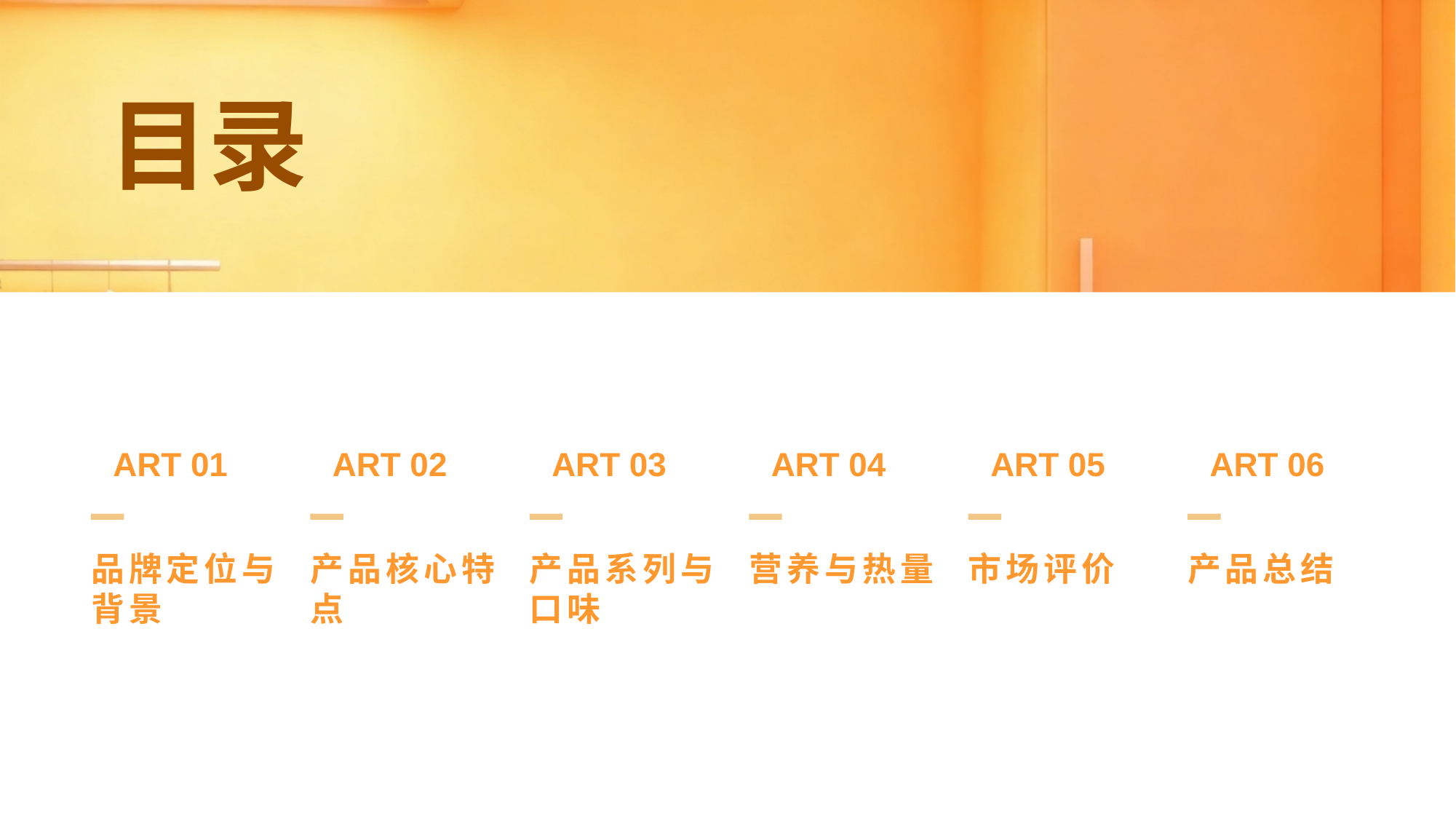

# 目录
PART 01
PART 02
PART 03
PART 04
PART 05
PART 06

品牌定位与背景
产品核心特点
产品系列与口味
营养与热量
市场评价
产品总结